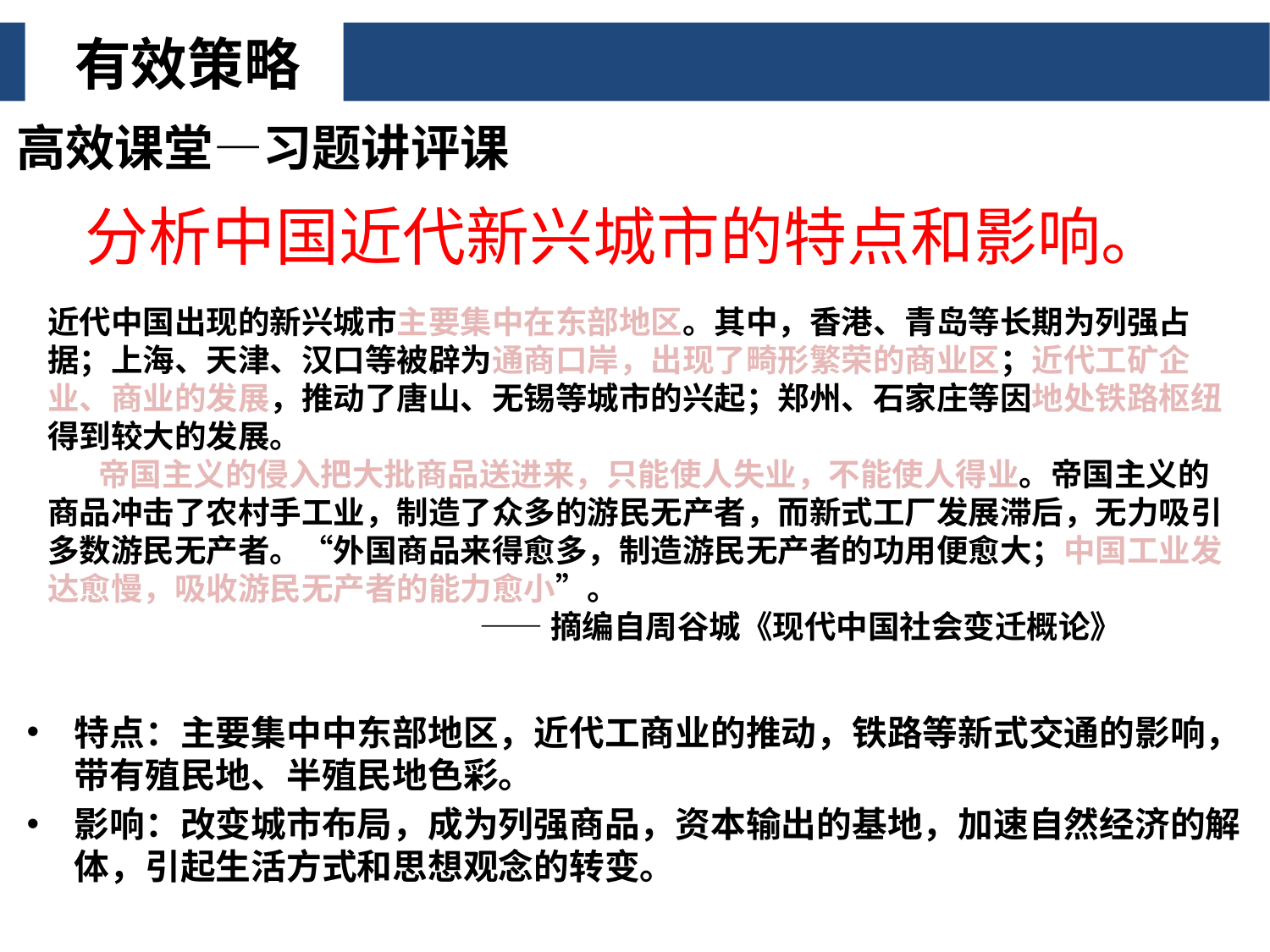

有效策略
高效课堂—习题讲评课
# 分析中国近代新兴城市的特点和影响。
近代中国出现的新兴城市主要集中在东部地区。其中，香港、青岛等长期为列强占据；上海、天津、汉口等被辟为通商口岸，出现了畸形繁荣的商业区；近代工矿企业、商业的发展，推动了唐山、无锡等城市的兴起；郑州、石家庄等因地处铁路枢纽得到较大的发展。
      帝国主义的侵入把大批商品送进来，只能使人失业，不能使人得业。帝国主义的商品冲击了农村手工业，制造了众多的游民无产者，而新式工厂发展滞后，无力吸引多数游民无产者。“外国商品来得愈多，制造游民无产者的功用便愈大；中国工业发达愈慢，吸收游民无产者的能力愈小”。
                                                            ——摘编自周谷城《现代中国社会变迁概论》
特点：主要集中中东部地区，近代工商业的推动，铁路等新式交通的影响，带有殖民地、半殖民地色彩。
影响：改变城市布局，成为列强商品，资本输出的基地，加速自然经济的解体，引起生活方式和思想观念的转变。